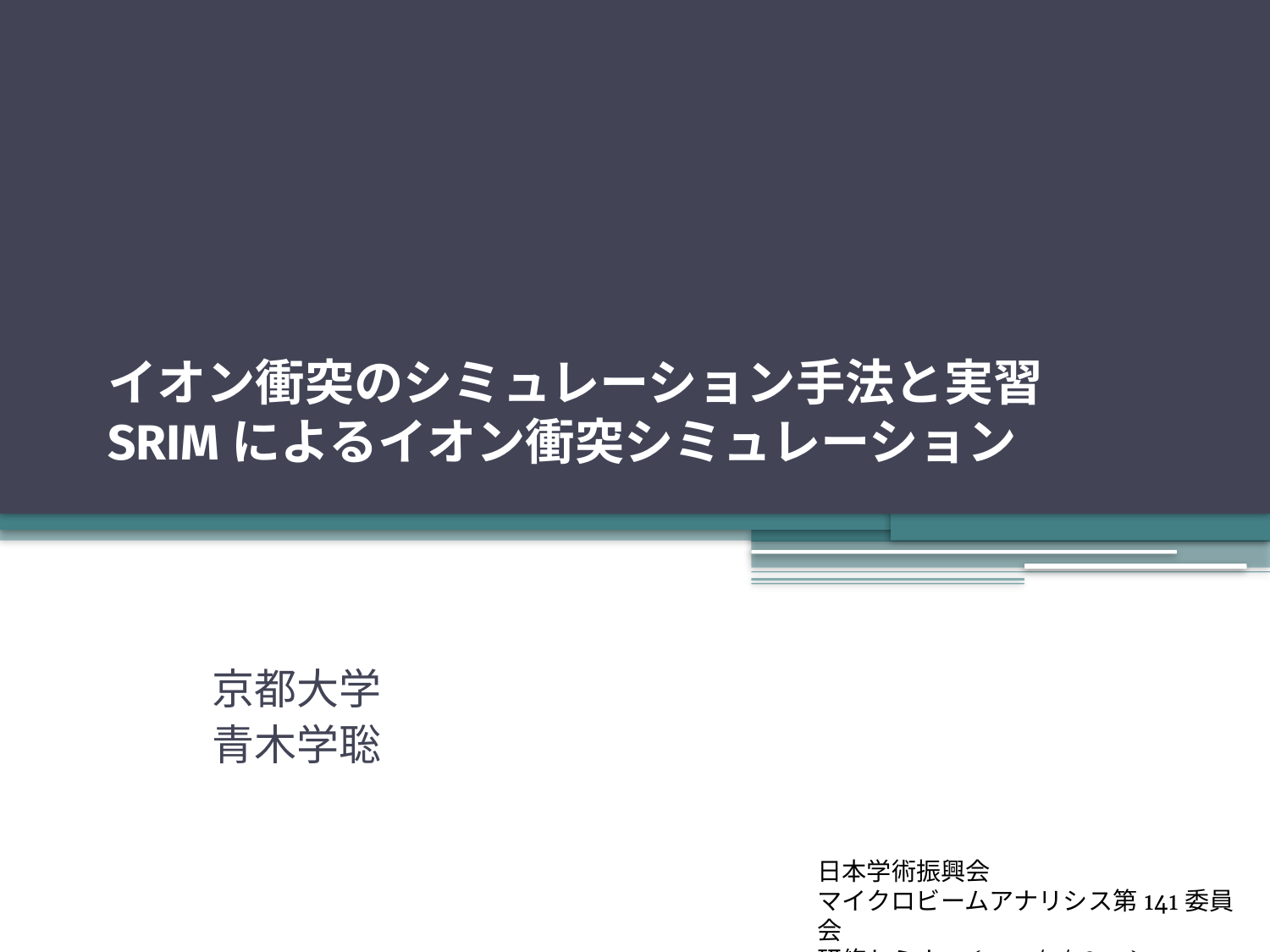

# イオン衝突のシミュレーション手法と実習 SRIMによるイオン衝突シミュレーション
京都大学
青木学聡
日本学術振興会
マイクロビームアナリシス第141委員会
研修セミナー(2013/4/18-19)